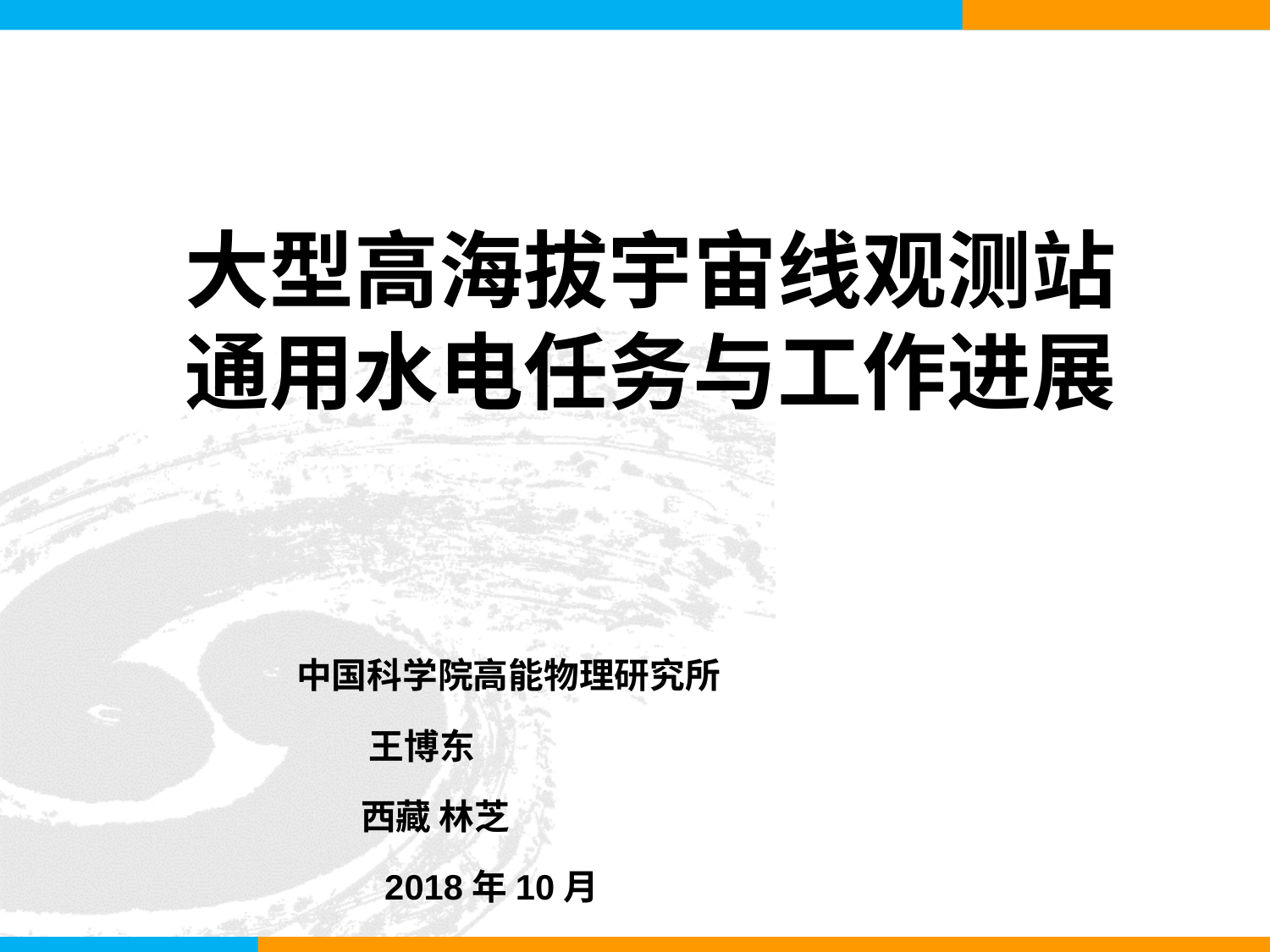

# 大型高海拔宇宙线观测站 通用水电任务与工作进展
           中国科学院高能物理研究所
                    王博东
                   西藏 林芝
                   2018年10月